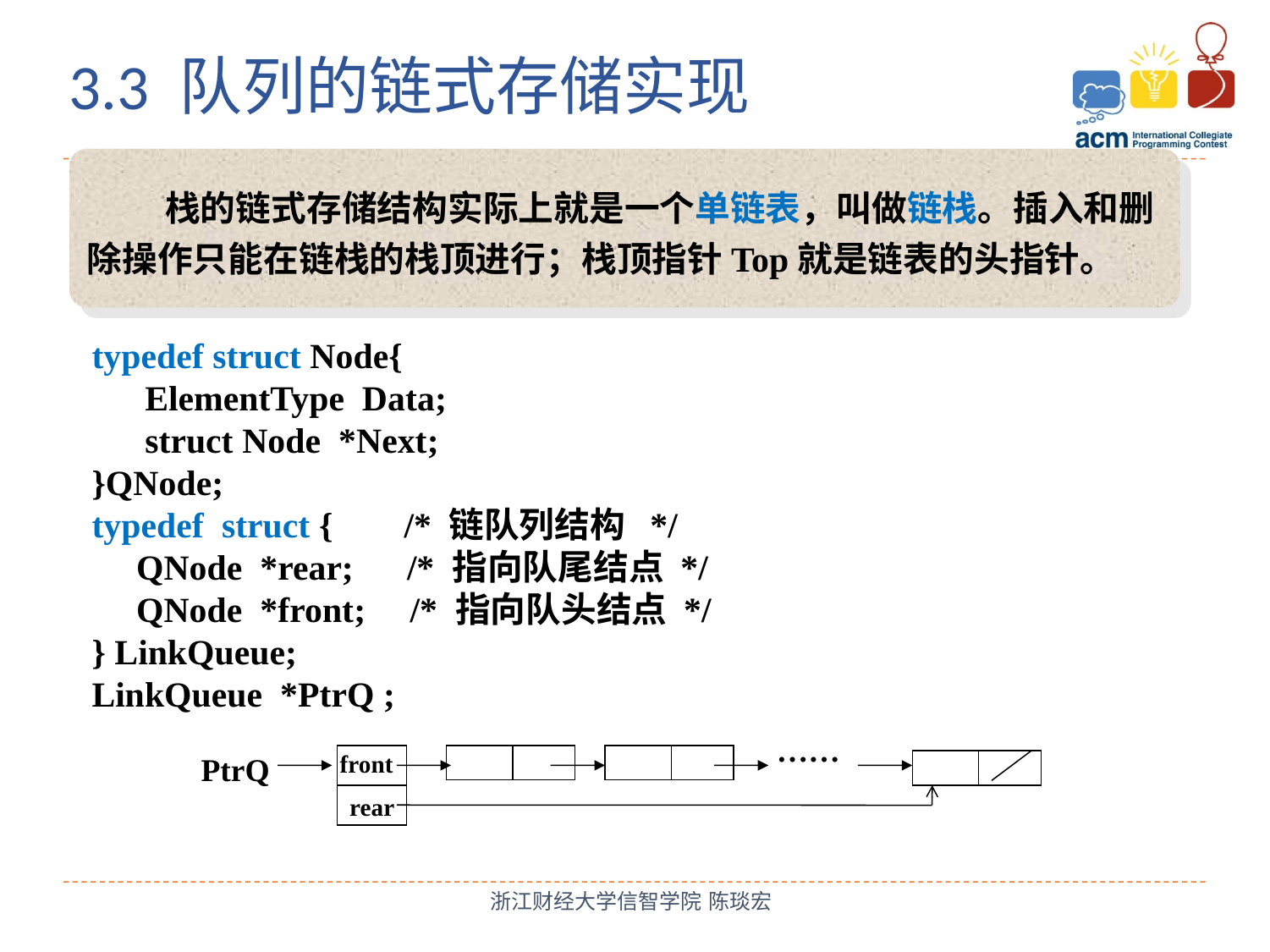

3.3 队列的链式存储实现
栈的链式存储结构实际上就是一个单链表，叫做链栈。插入和删除操作只能在链栈的栈顶进行；栈顶指针Top就是链表的头指针。
typedef struct Node{
      ElementType  Data;
      struct Node  *Next;
}QNode;
typedef  struct {        /* 链队列结构  */
     QNode  *rear;      /* 指向队尾结点 */
     QNode  *front;     /* 指向队头结点 */
} LinkQueue;
LinkQueue  *PtrQ ;
……
front
PtrQ

rear
浙江财经大学信智学院 陈琰宏
14